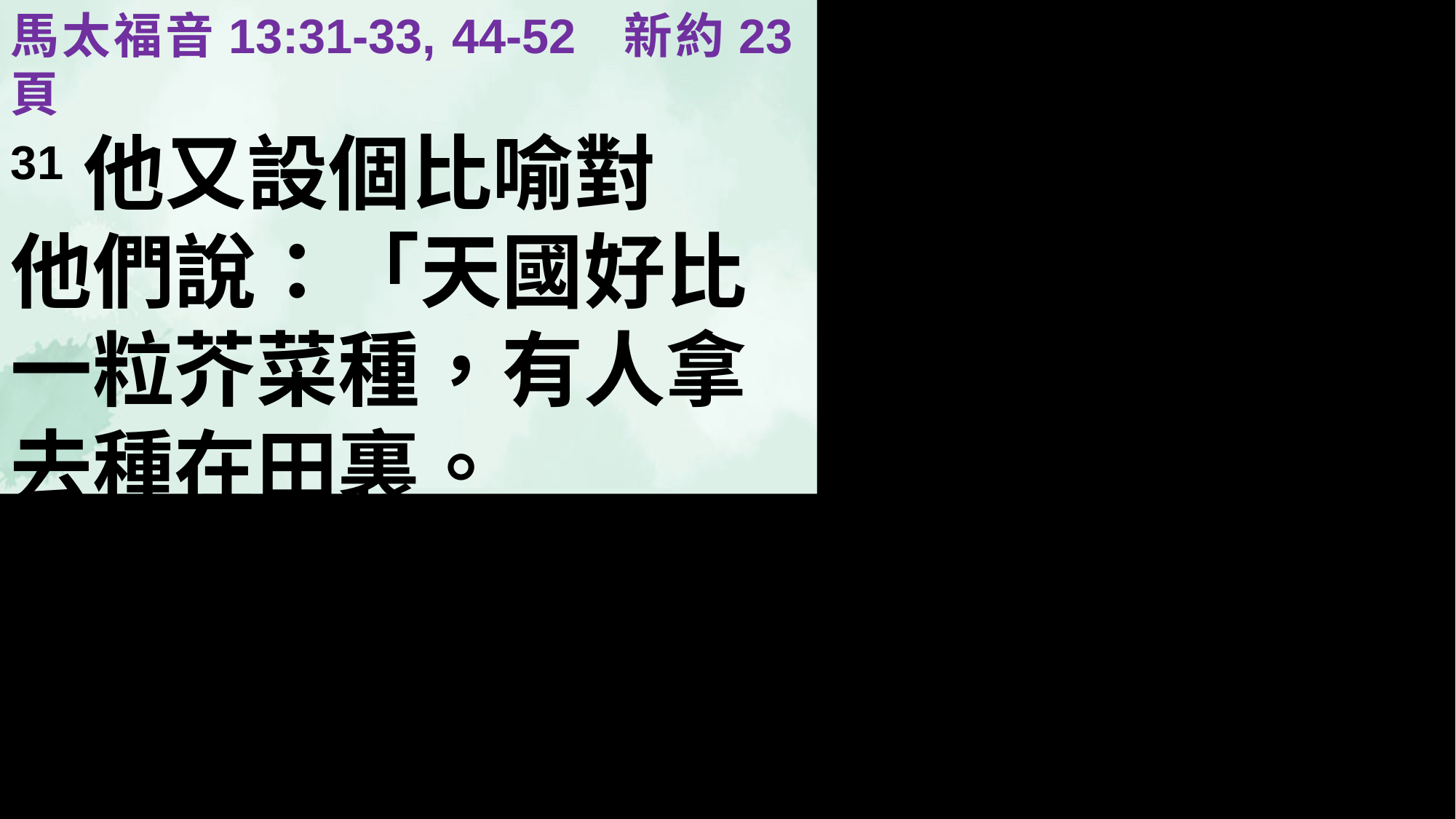

馬太福音13:31-33, 44-52  新約23頁
31他又設個比喻對
他們說：「天國好比一粒芥菜種，有人拿去種在田裏。